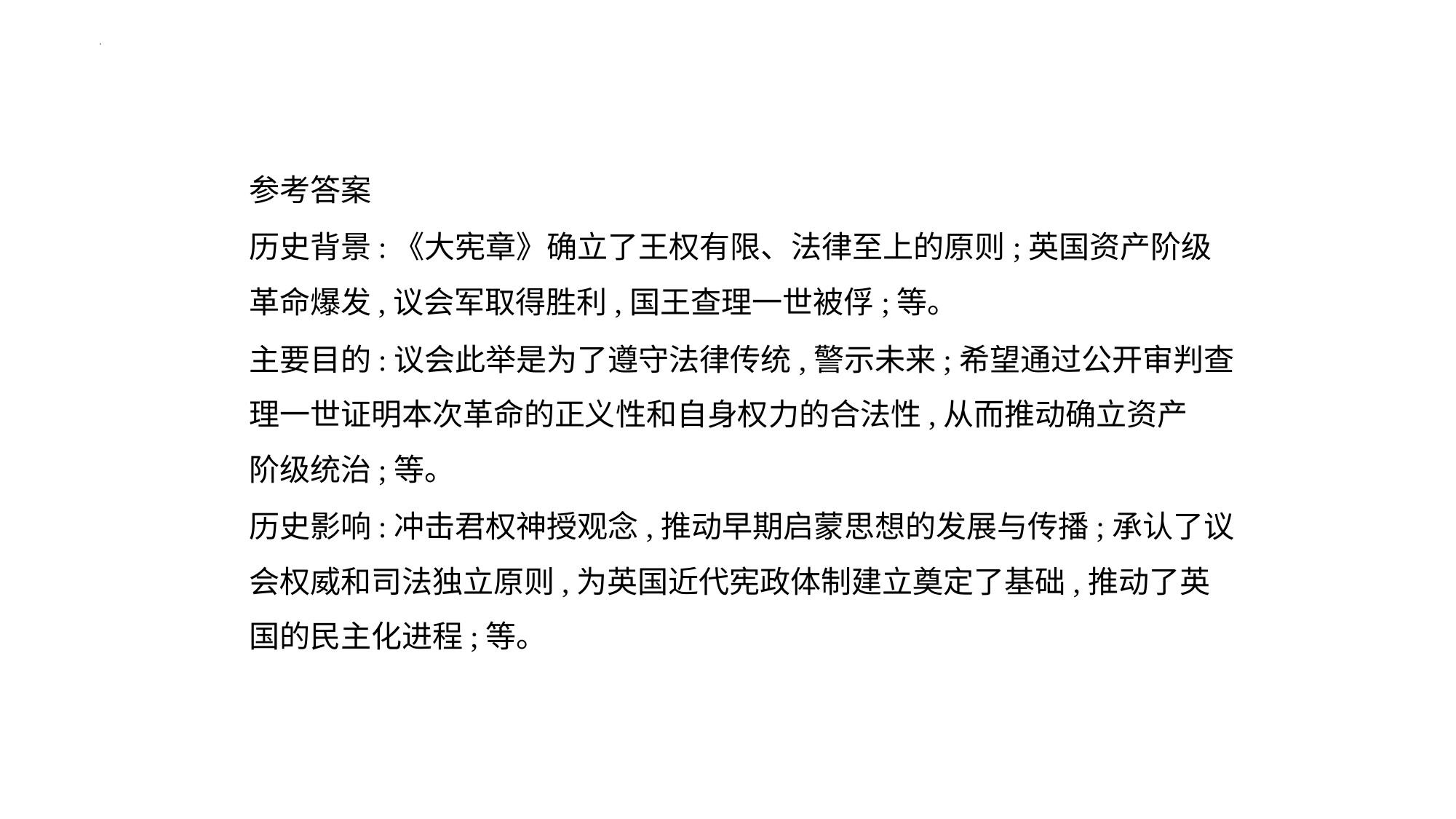

参考答案
历史背景:《大宪章》确立了王权有限、法律至上的原则;英国资产阶级
革命爆发,议会军取得胜利,国王查理一世被俘;等。
主要目的:议会此举是为了遵守法律传统,警示未来;希望通过公开审判查
理一世证明本次革命的正义性和自身权力的合法性,从而推动确立资产
阶级统治;等。
历史影响:冲击君权神授观念,推动早期启蒙思想的发展与传播;承认了议
会权威和司法独立原则,为英国近代宪政体制建立奠定了基础,推动了英
国的民主化进程;等。